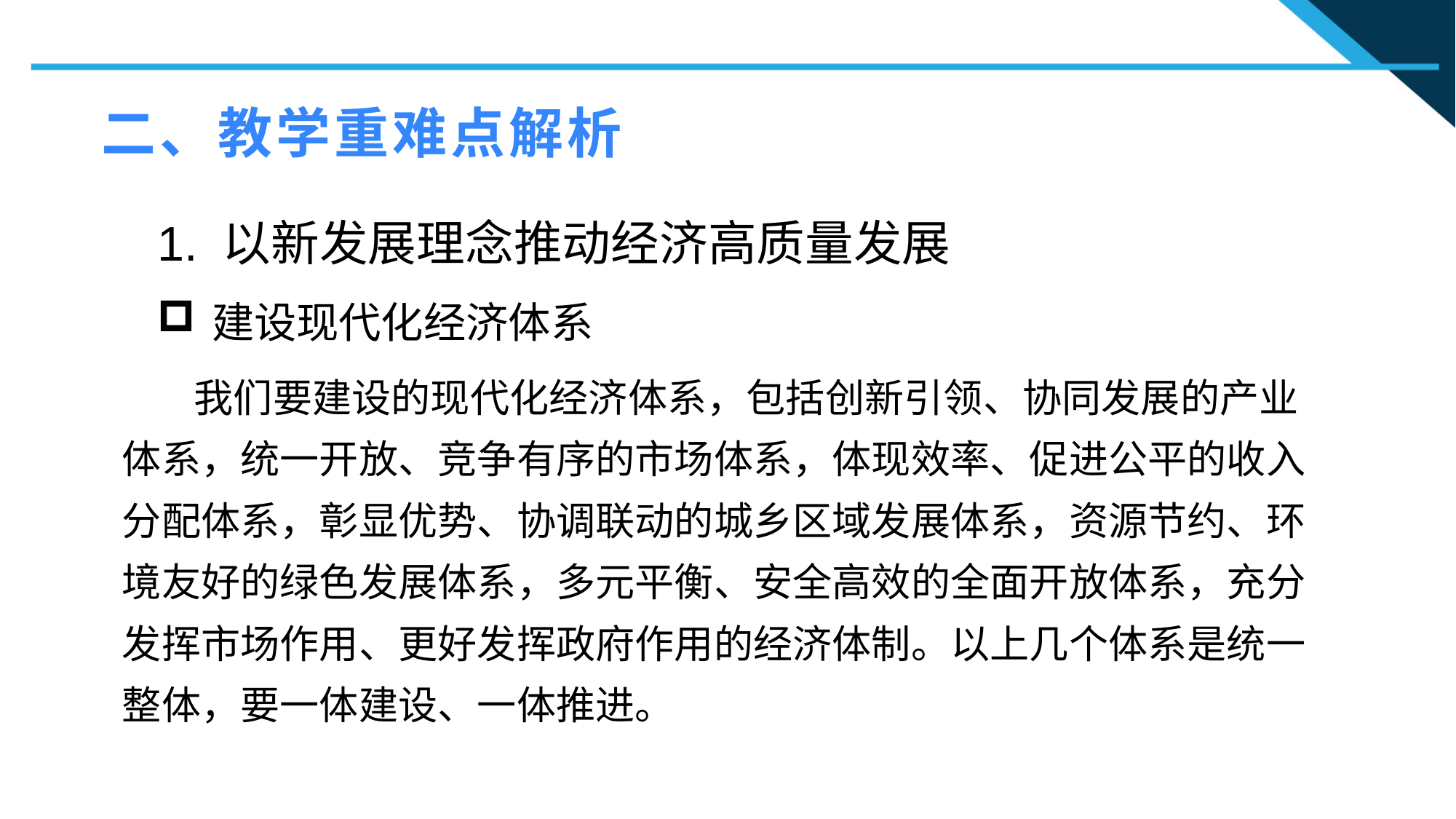

二、教学重难点解析
1. 以新发展理念推动经济高质量发展
建设现代化经济体系

1
       我们要建设的现代化经济体系，包括创新引领、协同发展的产业体系，统一开放、竞争有序的市场体系，体现效率、促进公平的收入分配体系，彰显优势、协调联动的城乡区域发展体系，资源节约、环境友好的绿色发展体系，多元平衡、安全高效的全面开放体系，充分发挥市场作用、更好发挥政府作用的经济体制。以上几个体系是统一整体，要一体建设、一体推进。
2
2
n